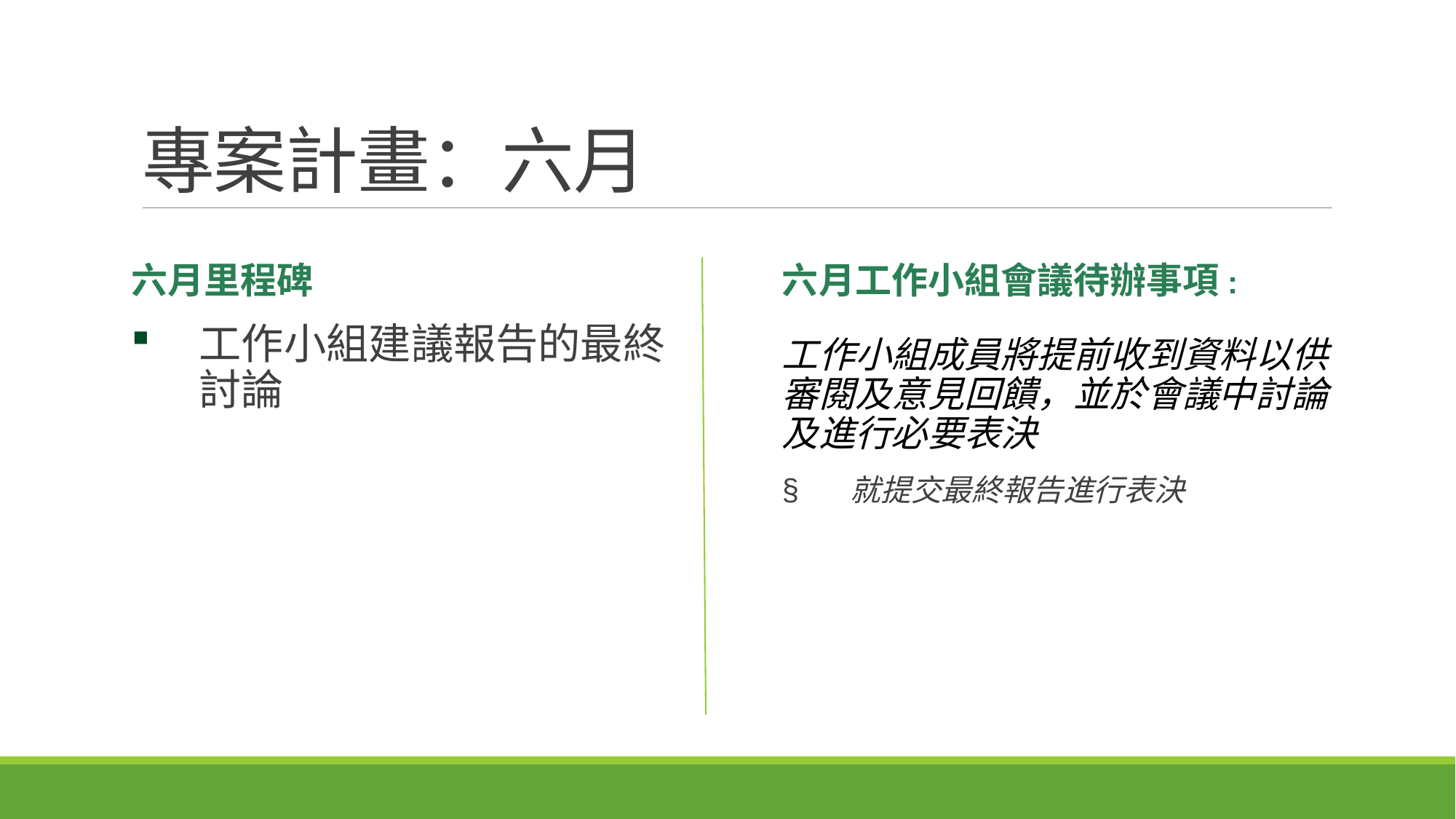

# 專案計畫：六月
六月里程碑
工作小組建議報告的最終討論

六月工作小組會議待辦事項: 
工作小組成員將提前收到資料以供審閱及意見回饋，並於會議中討論及進行必要表決
就提交最終報告進行表決